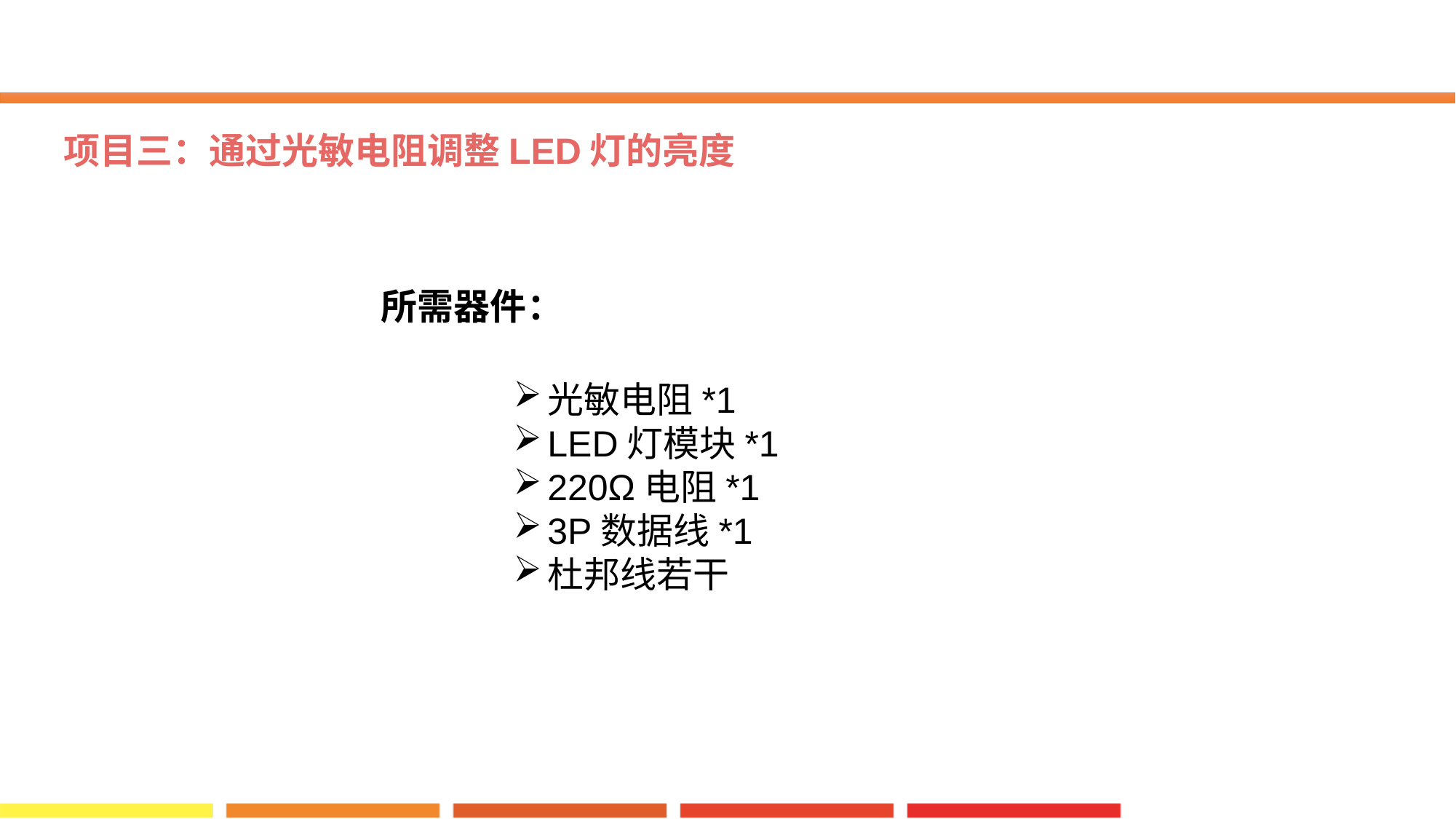

项目三：通过光敏电阻调整LED灯的亮度
所需器件：
光敏电阻*1
LED灯模块*1
220Ω电阻*1
3P数据线*1
杜邦线若干